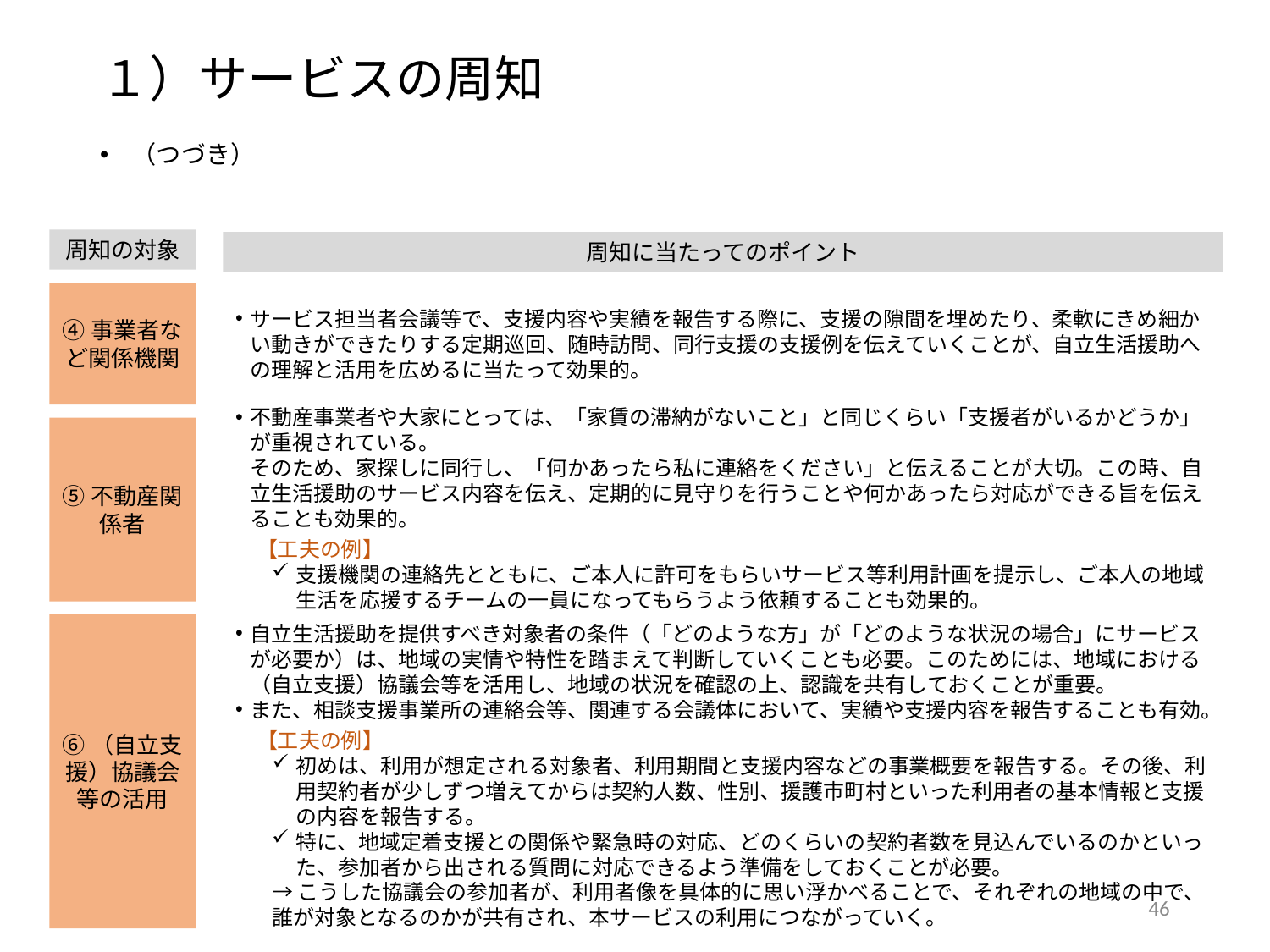

１）サービスの周知
（つづき）
周知の対象
周知に当たってのポイント
④事業者など関係機関
サービス担当者会議等で、支援内容や実績を報告する際に、支援の隙間を埋めたり、柔軟にきめ細かい動きができたりする定期巡回、随時訪問、同行支援の支援例を伝えていくことが、自立生活援助への理解と活用を広めるに当たって効果的。
⑤不動産関係者
不動産事業者や大家にとっては、「家賃の滞納がないこと」と同じくらい「支援者がいるかどうか」が重視されている。
そのため、家探しに同行し、「何かあったら私に連絡をください」と伝えることが大切。この時、自立生活援助のサービス内容を伝え、定期的に見守りを行うことや何かあったら対応ができる旨を伝えることも効果的。
　【工夫の例】
支援機関の連絡先とともに、ご本人に許可をもらいサービス等利用計画を提示し、ご本人の地域生活を応援するチームの一員になってもらうよう依頼することも効果的。
⑥（自立支援）協議会等の活用
自立生活援助を提供すべき対象者の条件（「どのような方」が「どのような状況の場合」にサービスが必要か）は、地域の実情や特性を踏まえて判断していくことも必要。このためには、地域における（自立支援）協議会等を活用し、地域の状況を確認の上、認識を共有しておくことが重要。
また、相談支援事業所の連絡会等、関連する会議体において、実績や支援内容を報告することも有効。
　【工夫の例】
初めは、利用が想定される対象者、利用期間と支援内容などの事業概要を報告する。その後、利用契約者が少しずつ増えてからは契約人数、性別、援護市町村といった利用者の基本情報と支援の内容を報告する。
特に、地域定着支援との関係や緊急時の対応、どのくらいの契約者数を見込んでいるのかといった、参加者から出される質問に対応できるよう準備をしておくことが必要。
→こうした協議会の参加者が、利用者像を具体的に思い浮かべることで、それぞれの地域の中で、誰が対象となるのかが共有され、本サービスの利用につながっていく。
46